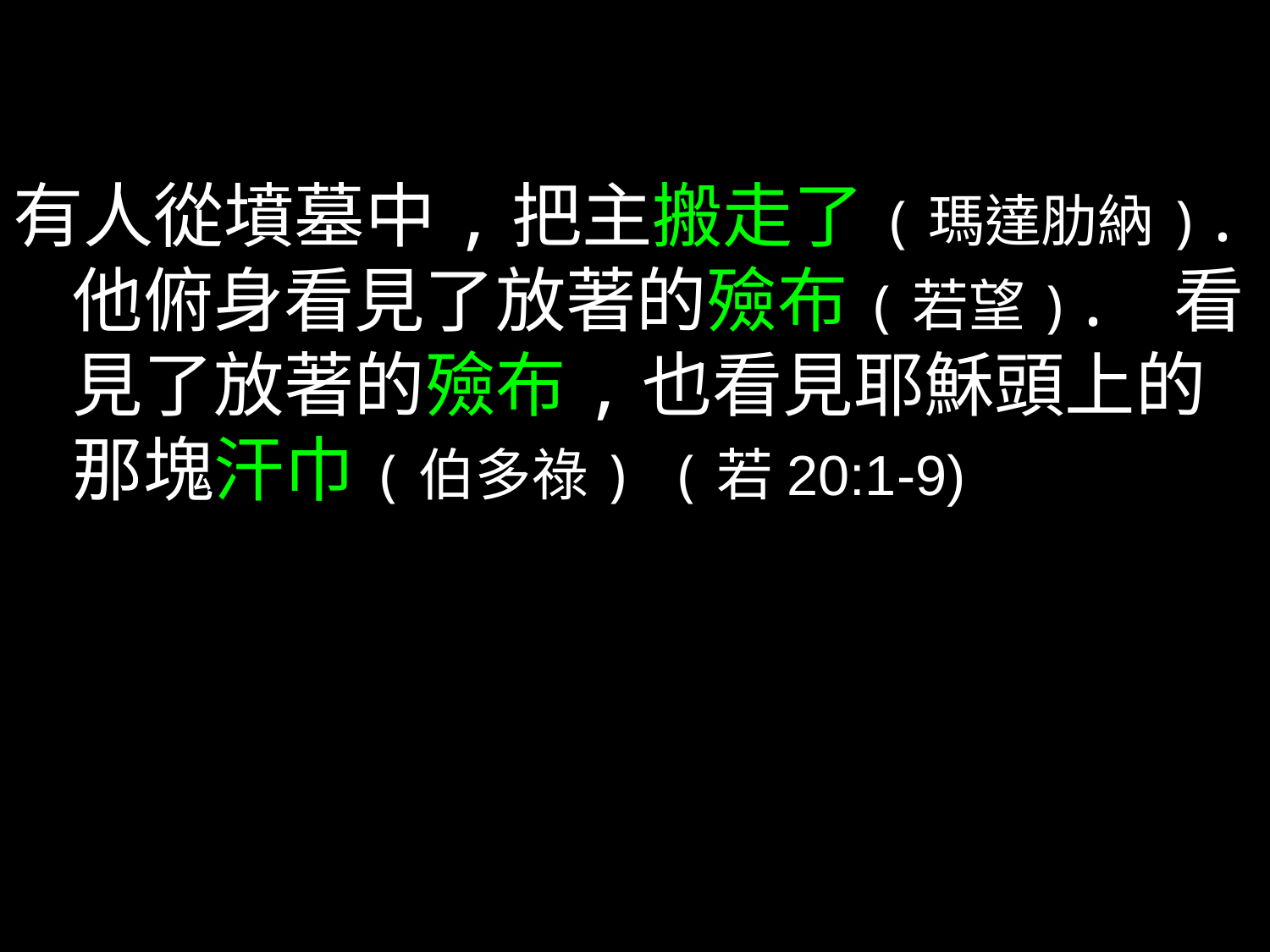

有人從墳墓中,把主搬走了(瑪達肋納).他俯身看見了放著的殮布(若望). 看見了放著的殮布,也看見耶穌頭上的那塊汗巾(伯多祿) (若20:1-9)